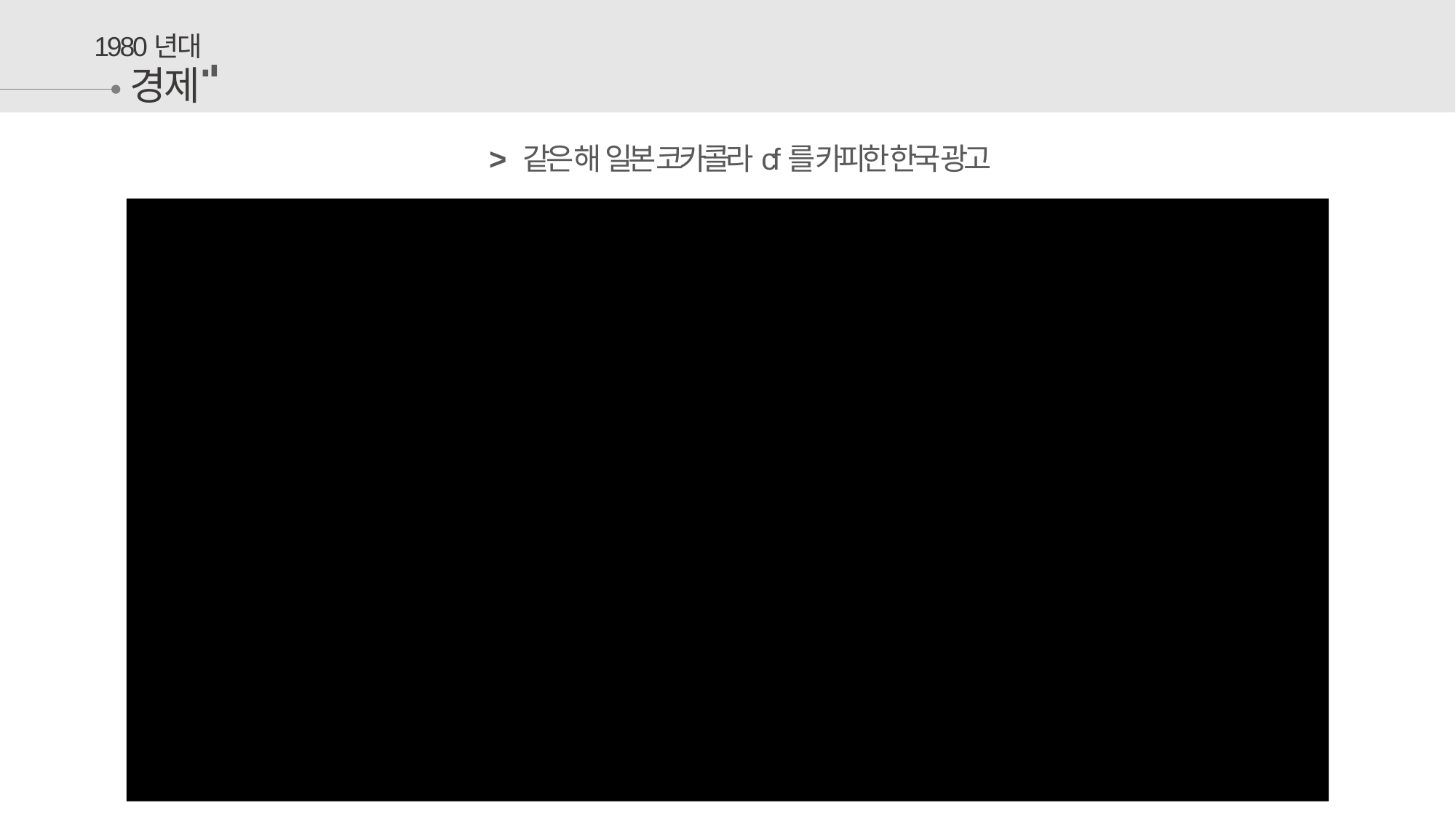

1980년대

경제
> 같은 해  일본 코카콜라cf를 카피한 한국 광고